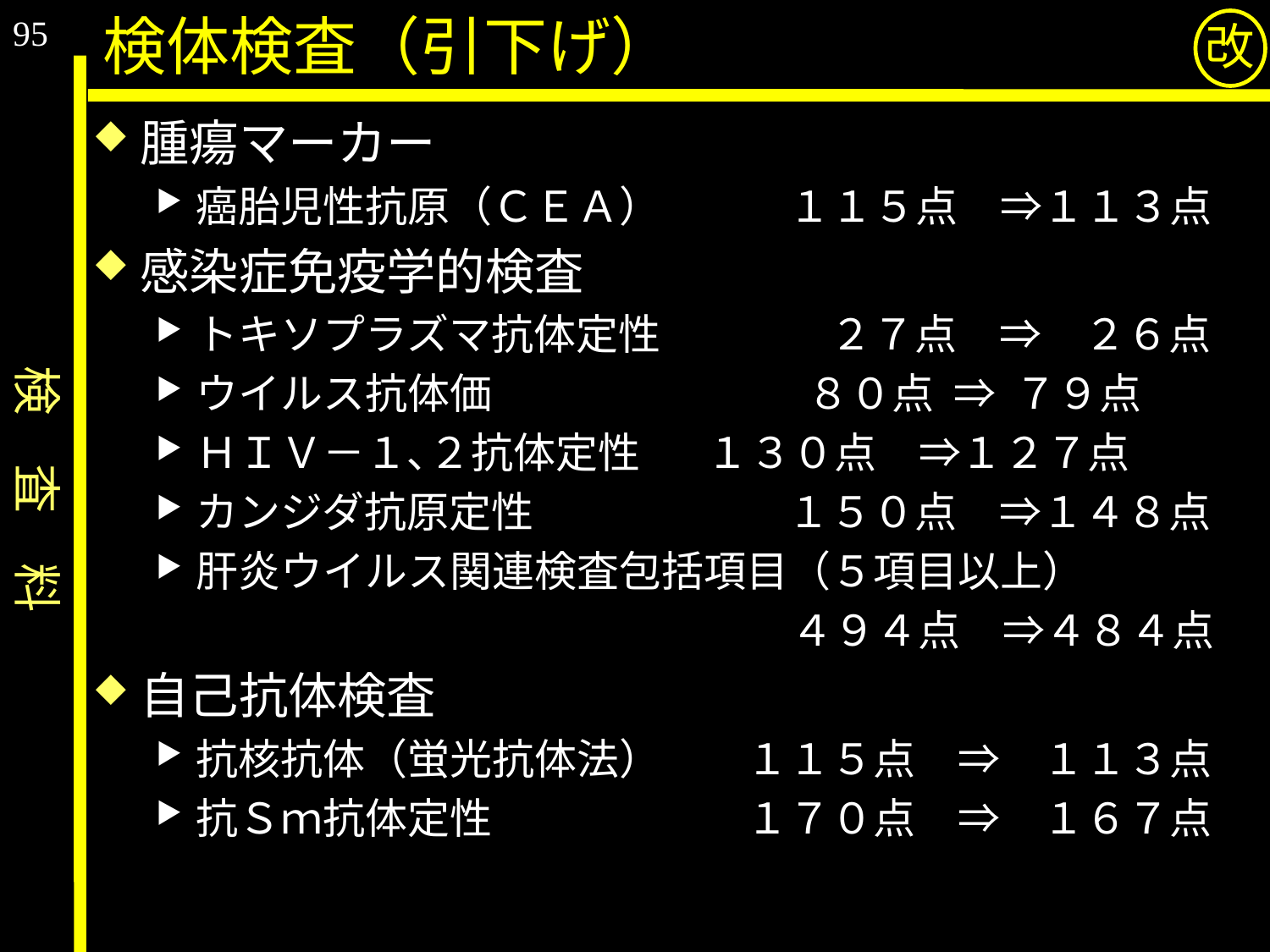

95
検体検査（引下げ）
改

腫瘍マーカー
癌胎児性抗原（ＣＥＡ）　　　１１５点　⇒１１３点
感染症免疫学的検査
トキソプラズマ抗体定性　　　　２７点　⇒　２６点
ウイルス抗体価　　 　　　　　 ８０点  ⇒  ７９点
ＨＩＶ－１､２抗体定性       １３０点　⇒１２７点
カンジダ抗原定性　　　　　　１５０点　⇒１４８点
肝炎ウイルス関連検査包括項目（５項目以上）
　　　　　　　　　　　　　　　４９４点　⇒４８４点
自己抗体検査
抗核抗体（蛍光抗体法）　　１１５点　⇒　１１３点
抗Ｓｍ抗体定性　　　　　　１７０点　⇒　１６７点

検　査　料